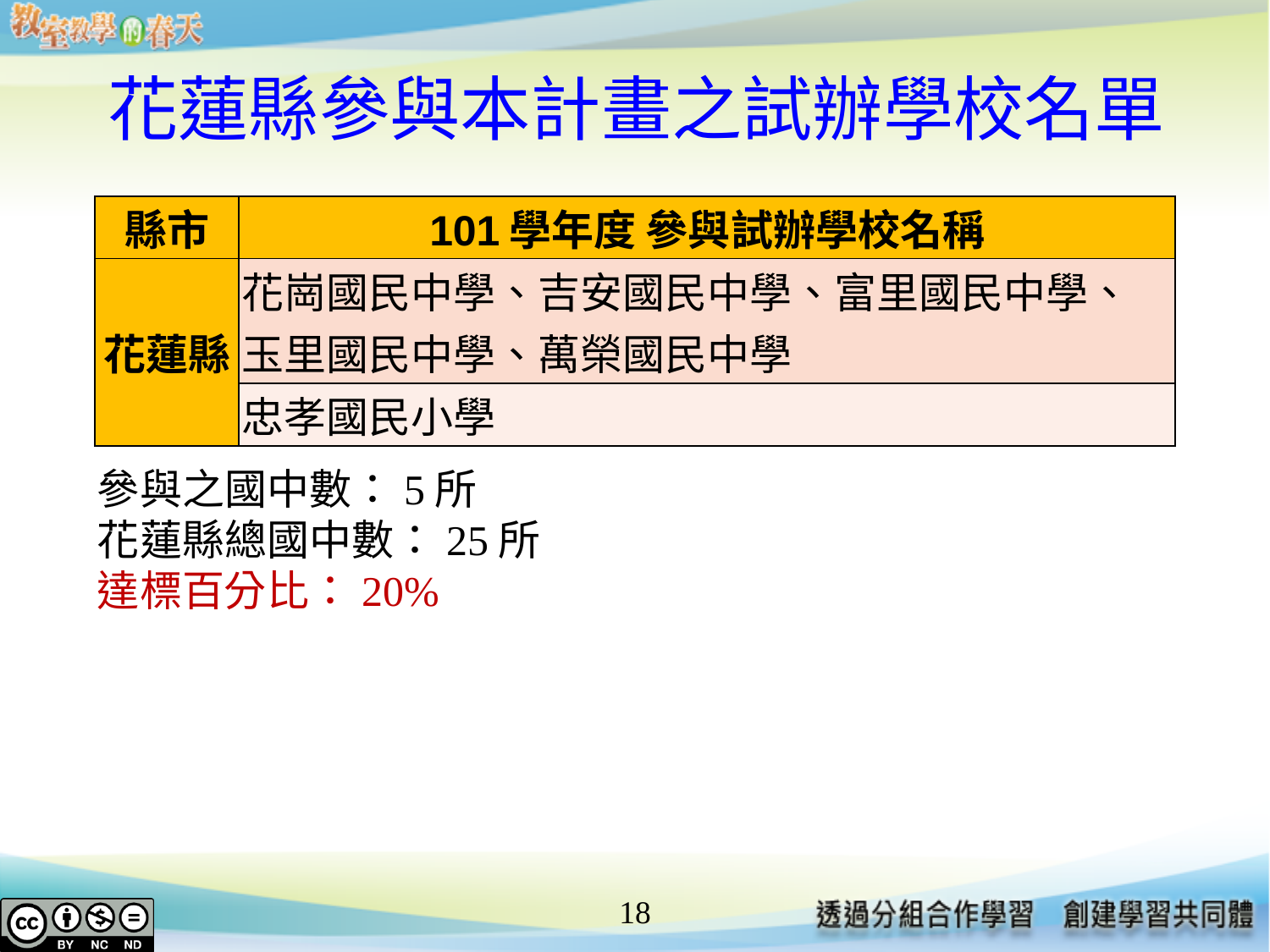

# 花蓮縣參與本計畫之試辦學校名單
| 縣市 | 101學年度 參與試辦學校名稱 |
| --- | --- |
| 花蓮縣 | 花崗國民中學、吉安國民中學、富里國民中學、 玉里國民中學、萬榮國民中學 |
|  | 忠孝國民小學 |
參與之國中數：5所
花蓮縣總國中數：25所
達標百分比：20%
18